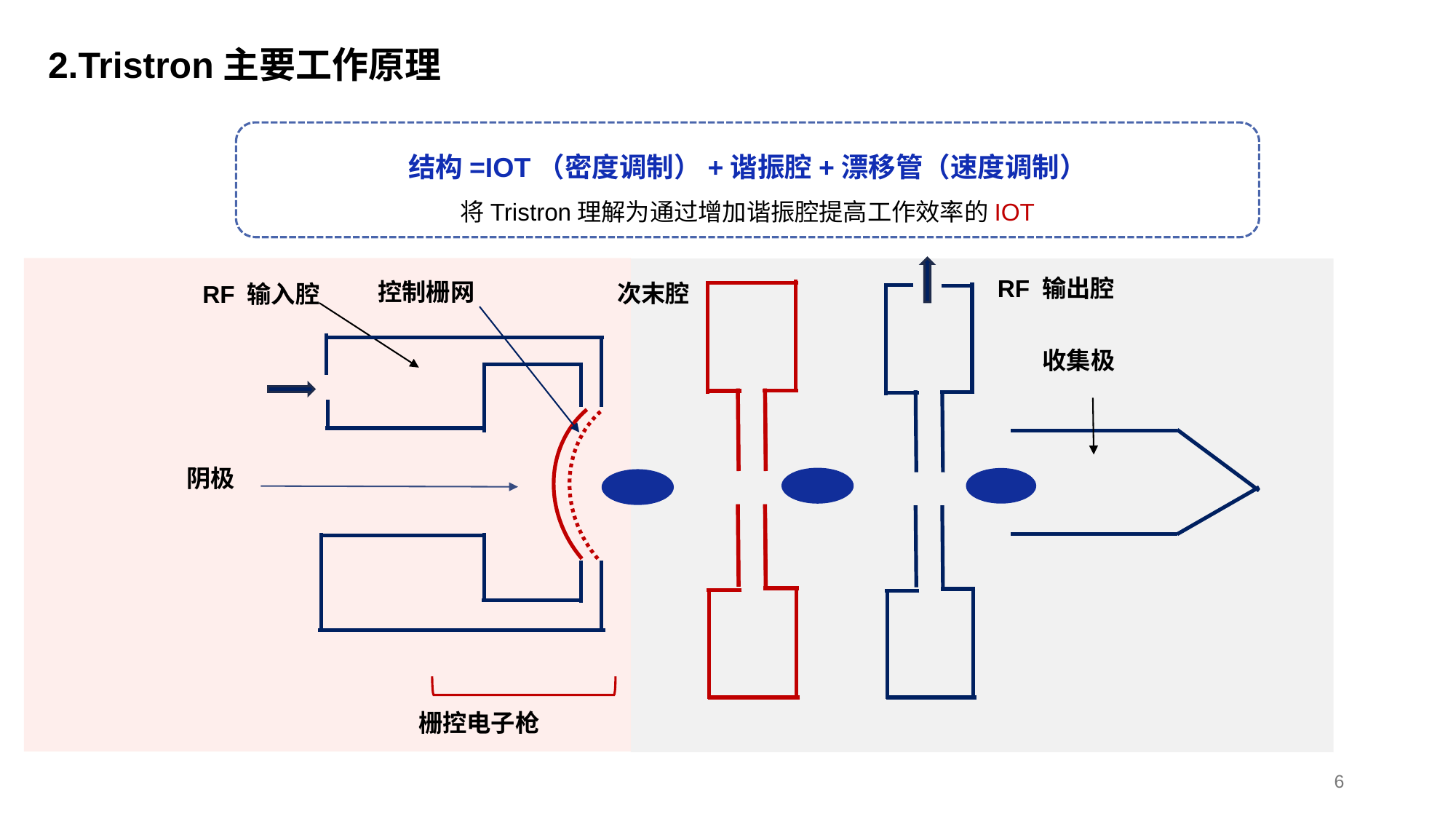

# 2.Tristron主要工作原理
结构=IOT（密度调制）+谐振腔+漂移管（速度调制）
将Tristron理解为通过增加谐振腔提高工作效率的IOT

收集极

栅控电子枪

RF 输出腔
控制栅网
次末腔
RF 输入腔

阴极
6